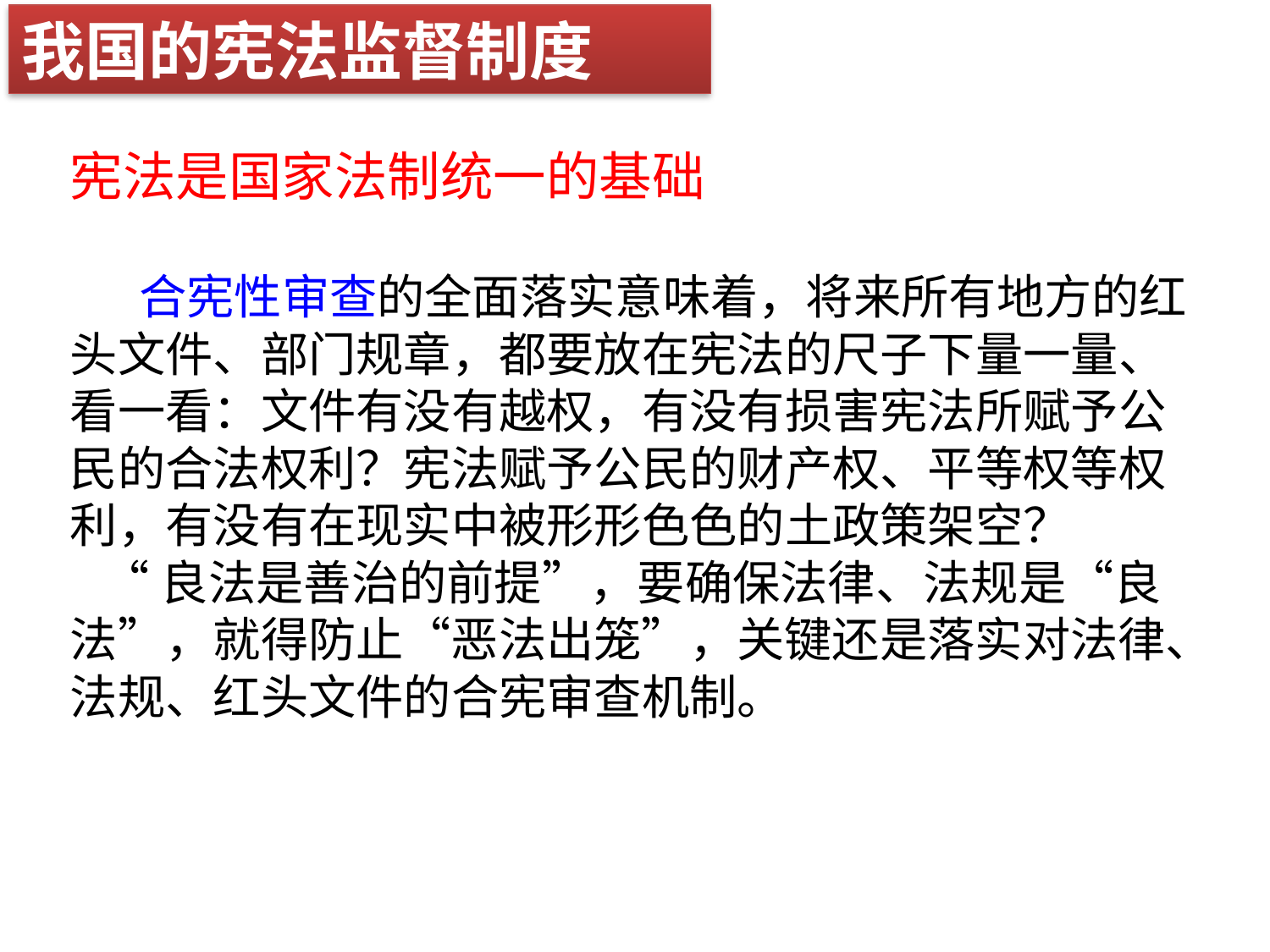

我国的宪法监督制度
宪法是国家法制统一的基础
　  合宪性审查的全面落实意味着，将来所有地方的红头文件、部门规章，都要放在宪法的尺子下量一量、看一看：文件有没有越权，有没有损害宪法所赋予公民的合法权利？宪法赋予公民的财产权、平等权等权利，有没有在现实中被形形色色的土政策架空？
   “良法是善治的前提”，要确保法律、法规是“良法”，就得防止“恶法出笼”，关键还是落实对法律、法规、红头文件的合宪审查机制。